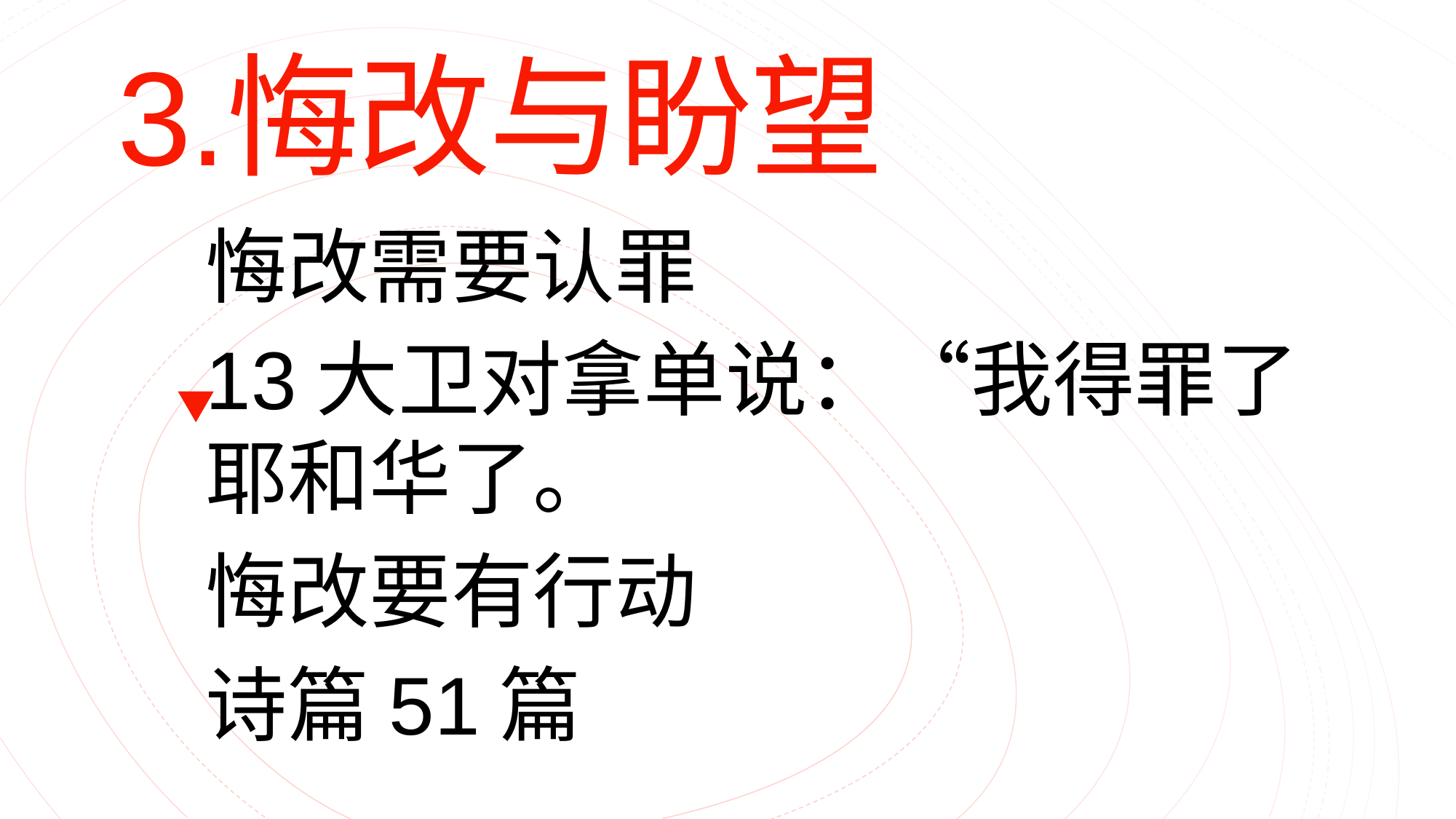

# 3.	悔改与盼望

悔改需要认罪
13大卫对拿单说：“我得罪了耶和华了。
悔改要有行动
诗篇51篇